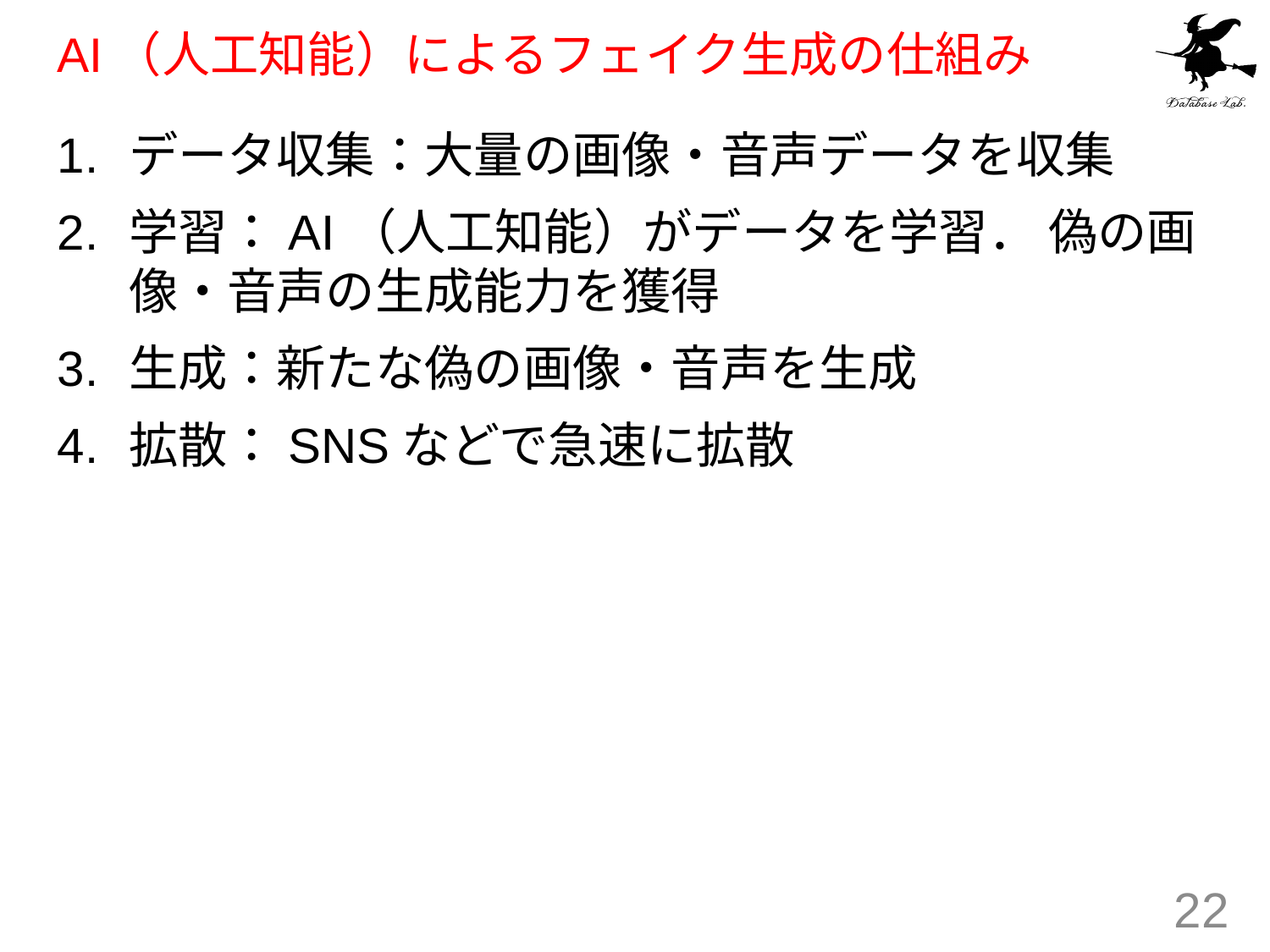

# AI（人工知能）によるフェイク生成の仕組み
データ収集：大量の画像・音声データを収集
学習：AI（人工知能）がデータを学習． 偽の画像・音声の生成能力を獲得
生成：新たな偽の画像・音声を生成
拡散：SNSなどで急速に拡散
22